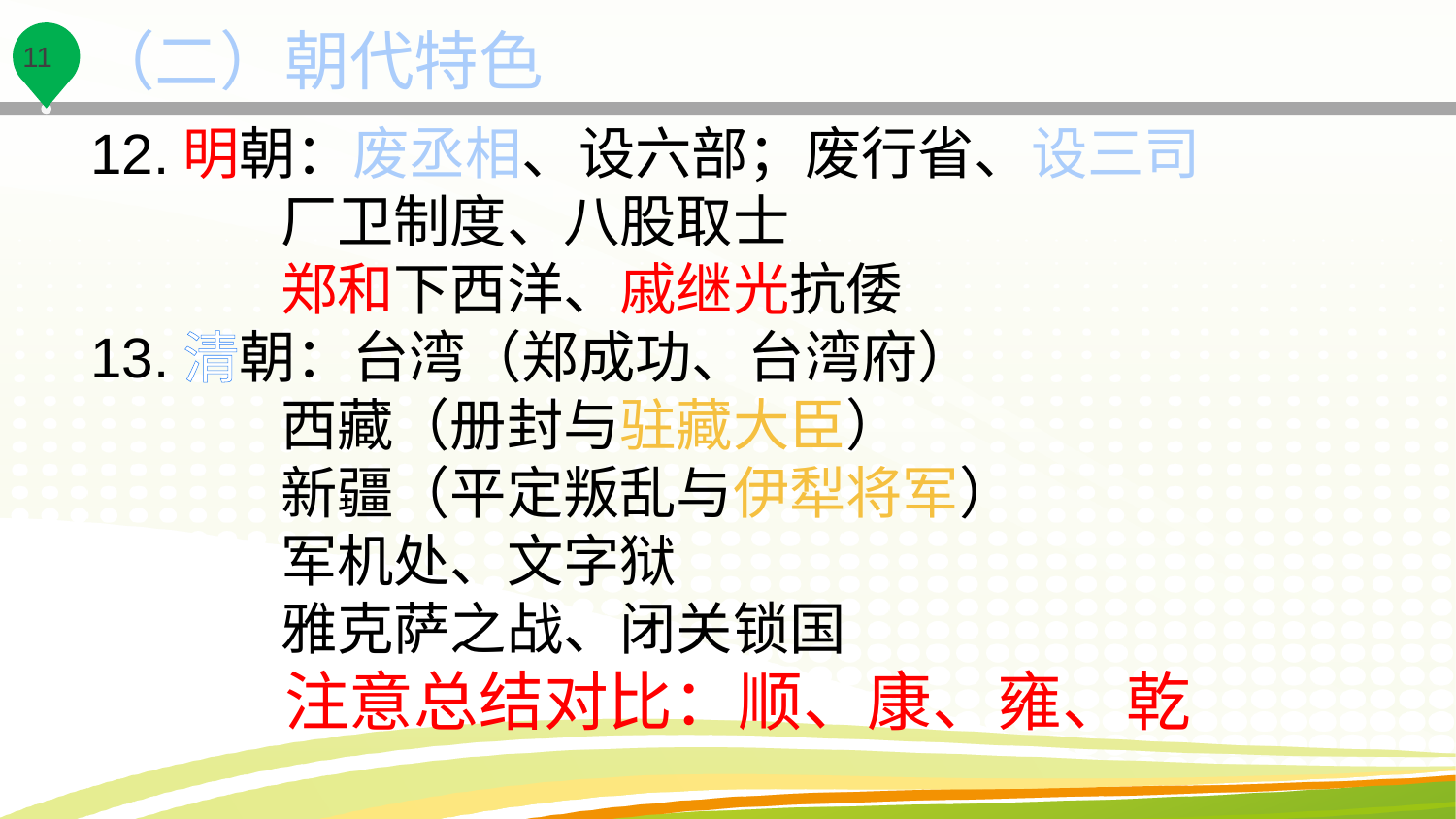

（二）朝代特色
12.明朝：废丞相、设六部；废行省、设三司
              厂卫制度、八股取士
              郑和下西洋、戚继光抗倭
13.清朝：台湾（郑成功、台湾府）
              西藏（册封与驻藏大臣）
              新疆（平定叛乱与伊犁将军）
              军机处、文字狱
              雅克萨之战、闭关锁国
              注意总结对比：顺、康、雍、乾